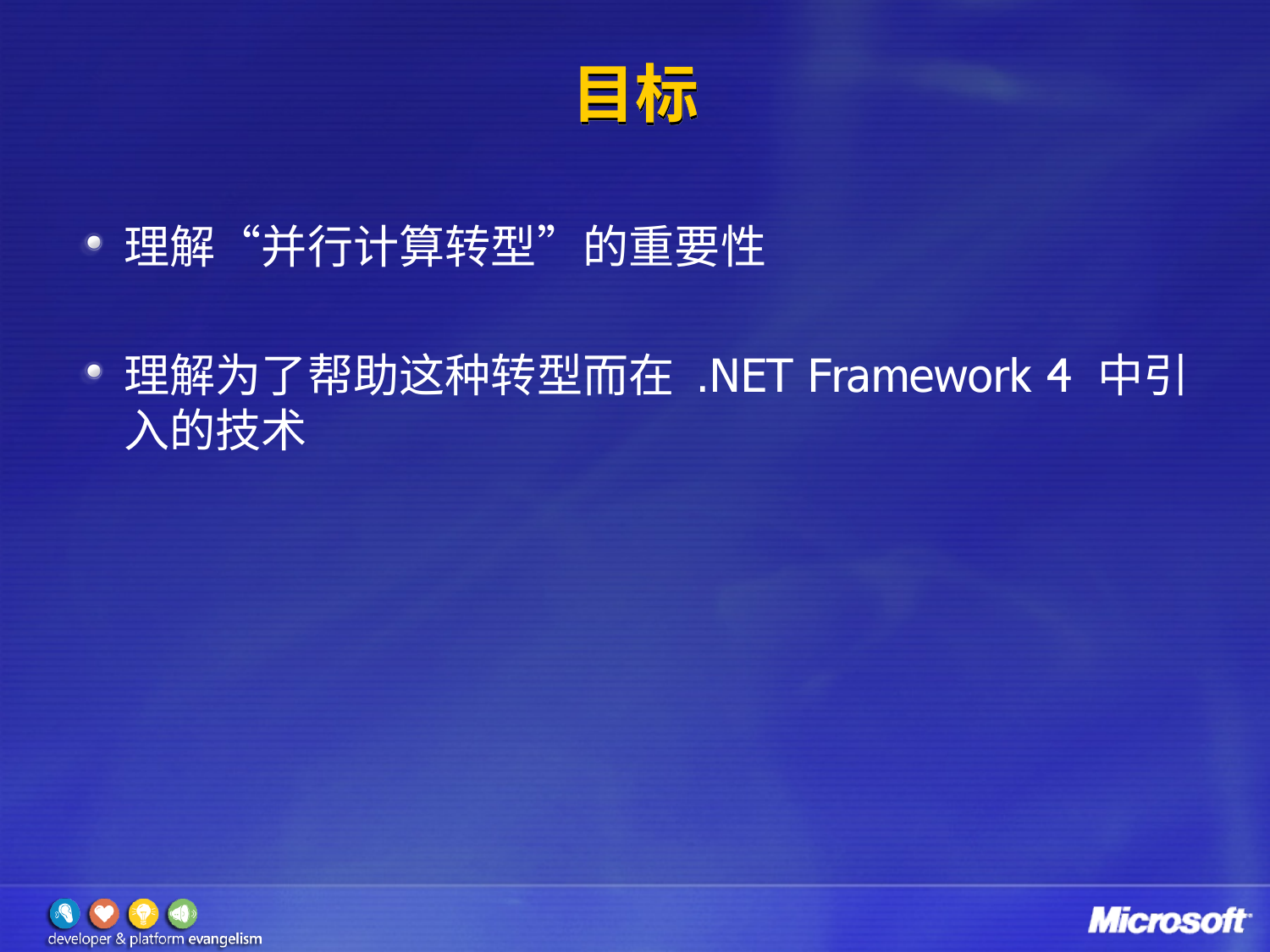

# 目标
理解“并行计算转型”的重要性

理解为了帮助这种转型而在 .NET Framework 4 中引入的技术